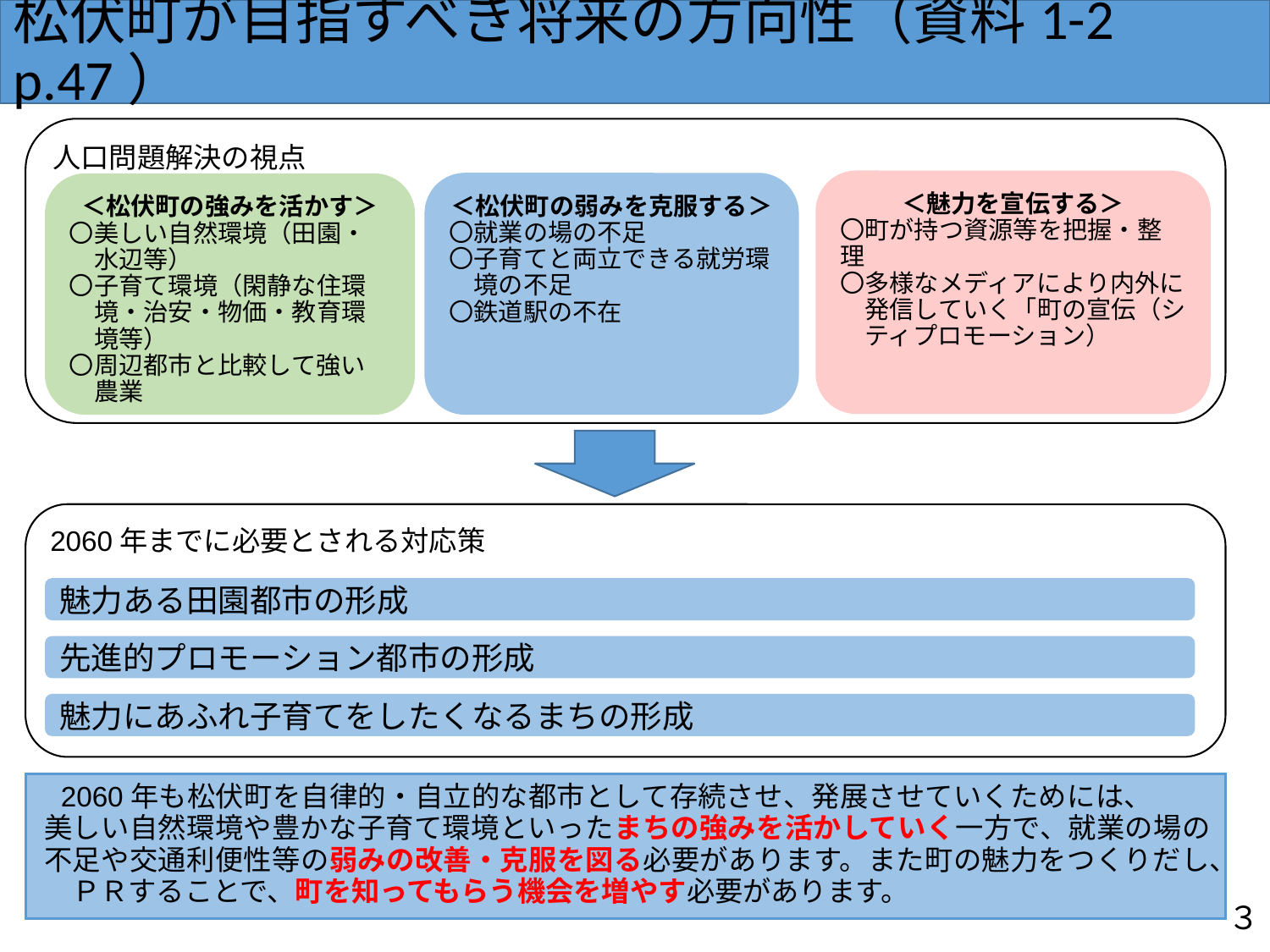

# 松伏町が目指すべき将来の方向性（資料1-2 p.47）
人口問題解決の視点
＜魅力を宣伝する＞
〇町が持つ資源等を把握・整理
〇多様なメディアにより内外に
　発信していく「町の宣伝（シ
　ティプロモーション）
＜松伏町の弱みを克服する＞
〇就業の場の不足
〇子育てと両立できる就労環
　境の不足
〇鉄道駅の不在
＜松伏町の強みを活かす＞
〇美しい自然環境（田園・
　水辺等）
〇子育て環境（閑静な住環
　境・治安・物価・教育環
　境等）
〇周辺都市と比較して強い
　農業

2060年までに必要とされる対応策
魅力ある田園都市の形成
先進的プロモーション都市の形成
魅力にあふれ子育てをしたくなるまちの形成
　2060年も松伏町を自律的・自立的な都市として存続させ、発展させていくためには、　　美しい自然環境や豊かな子育て環境といったまちの強みを活かしていく一方で、就業の場の不足や交通利便性等の弱みの改善・克服を図る必要があります。また町の魅力をつくりだし、　ＰＲすることで、町を知ってもらう機会を増やす必要があります。
３